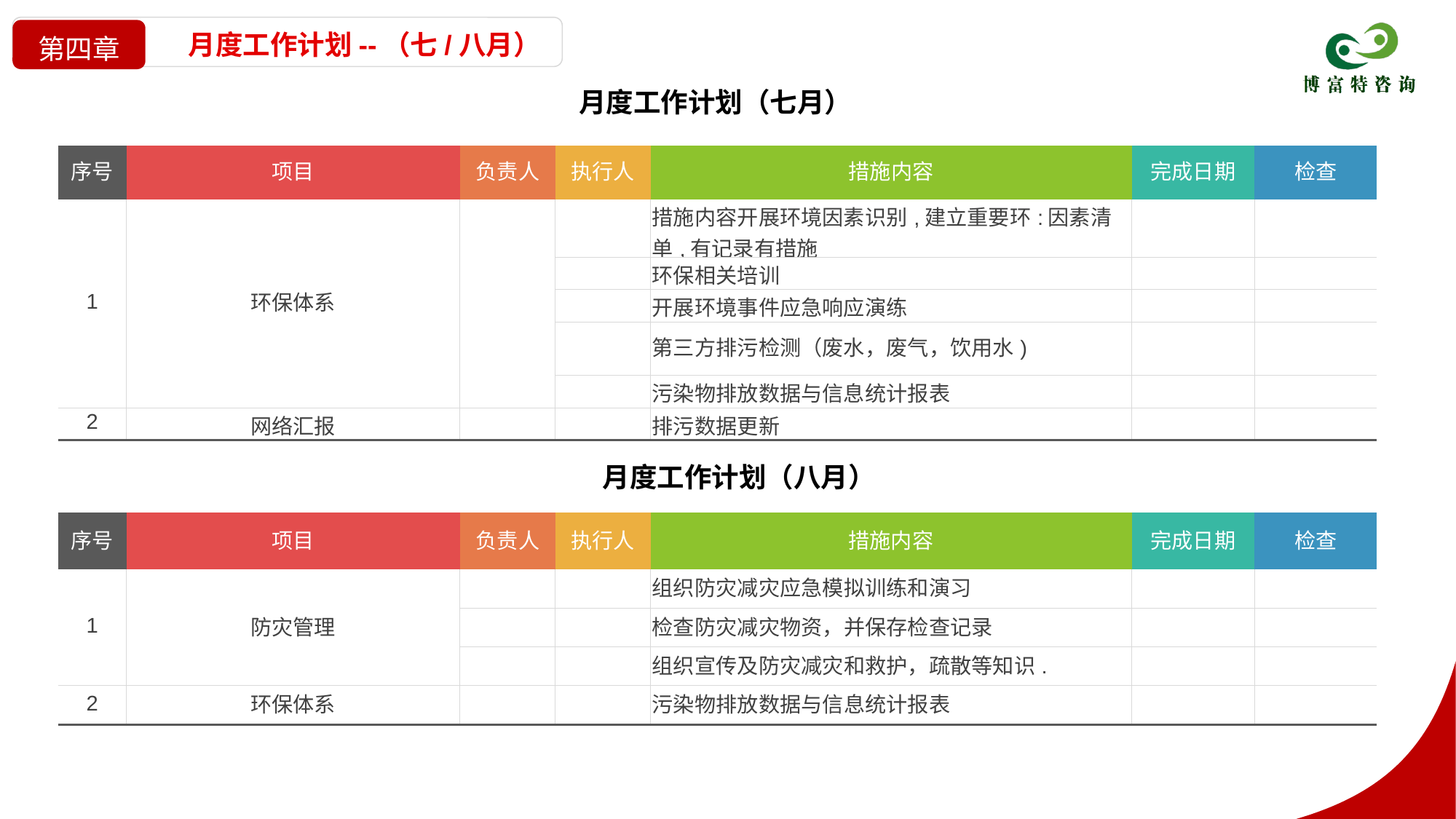

月度工作计划--（七/八月）
第四章
月度工作计划（七月）
| 序号 | 项目 | 负责人 | 执行人 | 措施内容 | 完成日期 | 检查 |
| --- | --- | --- | --- | --- | --- | --- |
| 1 | 环保体系 |  |  | 措施内容开展环境因素识别,建立重要环:因素清单,有记录有措施 |  |  |
|  |  |  |  | 环保相关培训 |  |  |
|  |  |  |  | 开展环境事件应急响应演练 |  |  |
|  |  |  |  | 第三方排污检测（废水，废气，饮用水) |  |  |
|  |  |  |  | 污染物排放数据与信息统计报表 |  |  |
| 2 | 网络汇报 |  |  | 排污数据更新 |  |  |
月度工作计划（八月）
| 序号 | 项目 | 负责人 | 执行人 | 措施内容 | 完成日期 | 检查 |
| --- | --- | --- | --- | --- | --- | --- |
| 1 | 防灾管理 |  |  | 组织防灾减灾应急模拟训练和演习 |  |  |
|  |  |  |  | 检查防灾减灾物资，并保存检查记录 |  |  |
|  |  |  |  | 组织宣传及防灾减灾和救护，疏散等知识. |  |  |
| 2 | 环保体系 |  |  | 污染物排放数据与信息统计报表 |  |  |